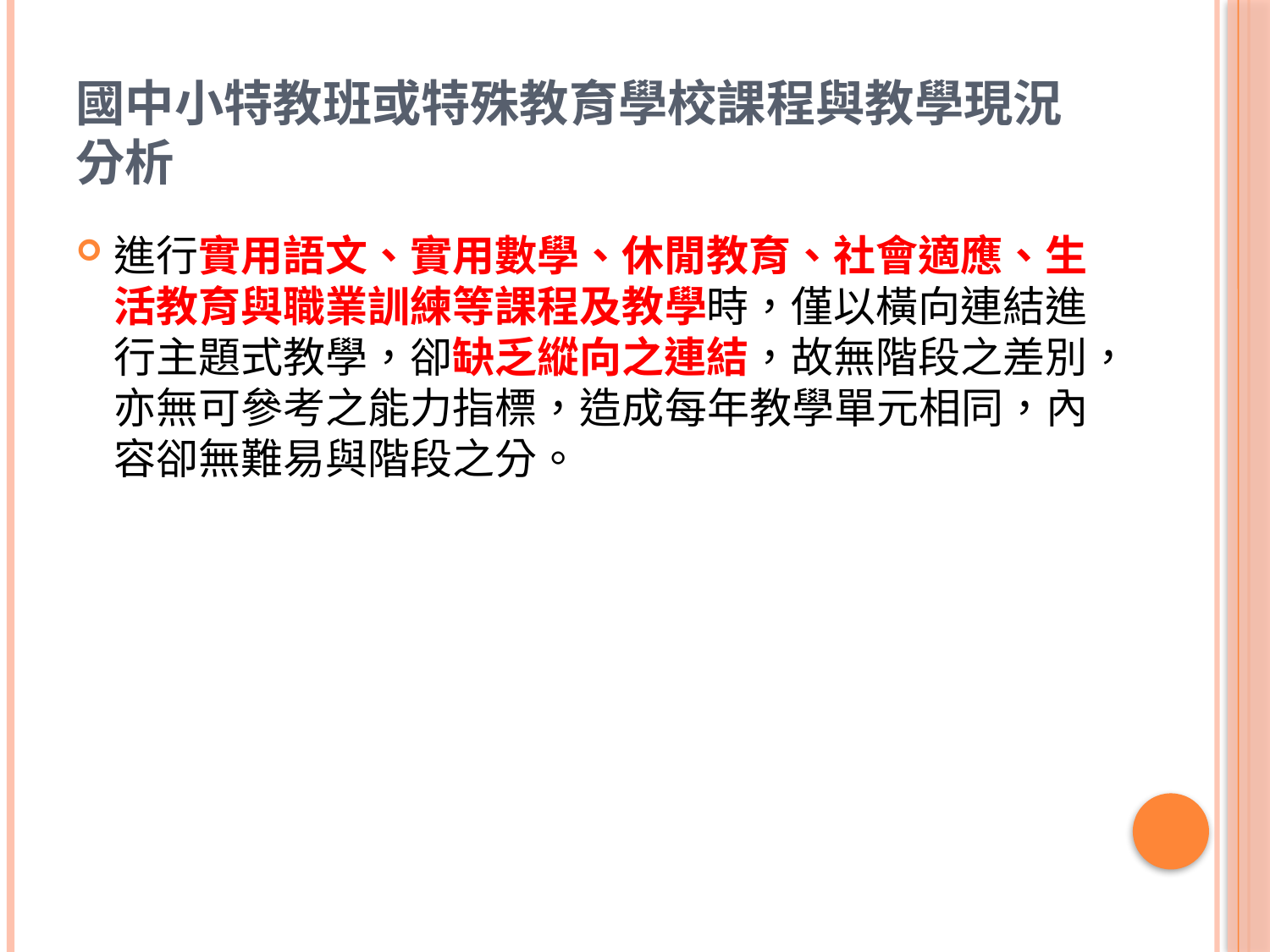

# 國中小特教班或特殊教育學校課程與教學現況分析
進行實用語文、實用數學、休閒教育、社會適應、生活教育與職業訓練等課程及教學時，僅以橫向連結進行主題式教學，卻缺乏縱向之連結，故無階段之差別，亦無可參考之能力指標，造成每年教學單元相同，內容卻無難易與階段之分。